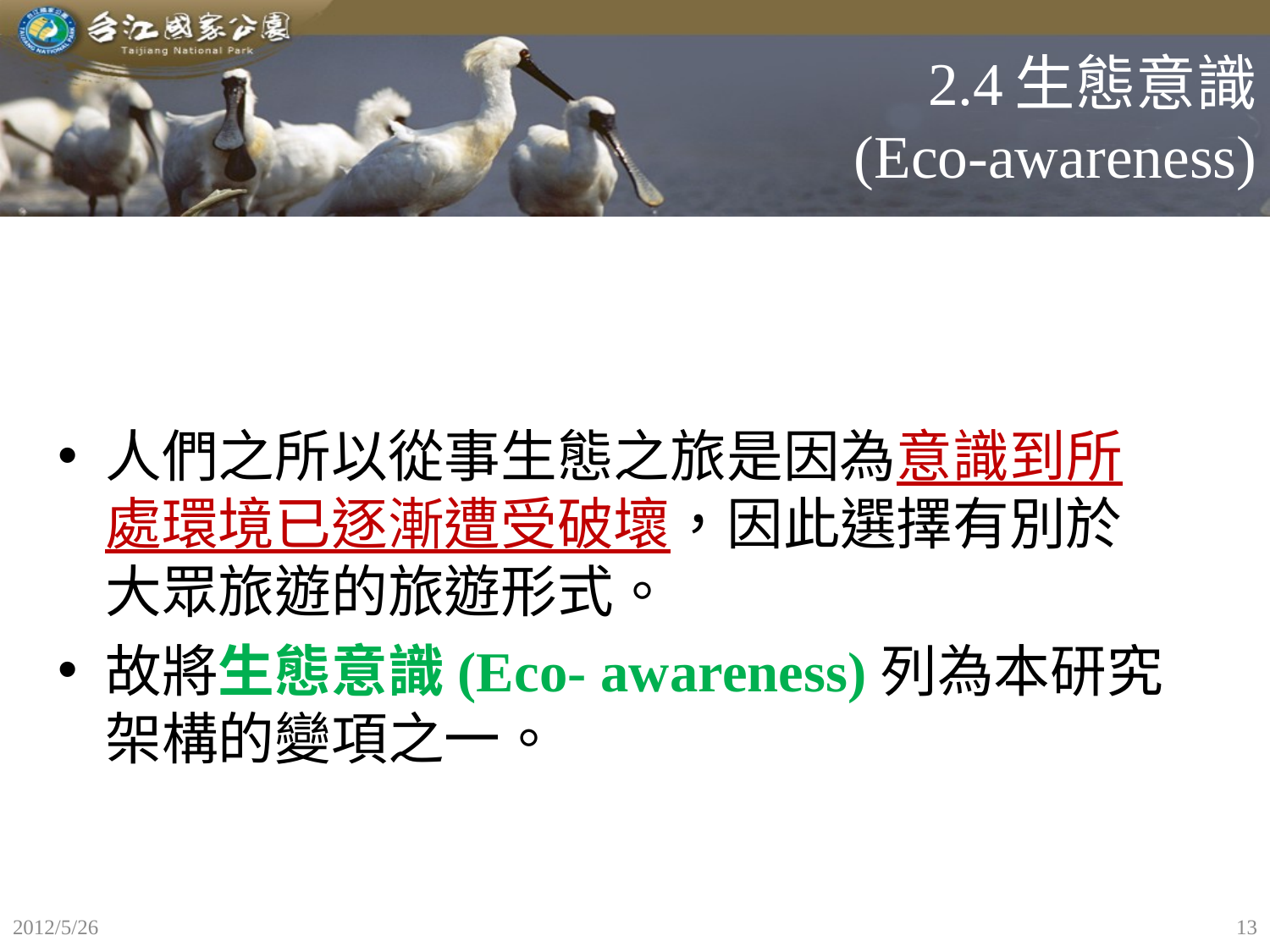

# 2.4生態意識 (Eco-awareness)

人們之所以從事生態之旅是因為意識到所處環境已逐漸遭受破壞，因此選擇有別於大眾旅遊的旅遊形式。
故將生態意識(Eco- awareness)列為本研究架構的變項之一。

2012/5/26
13